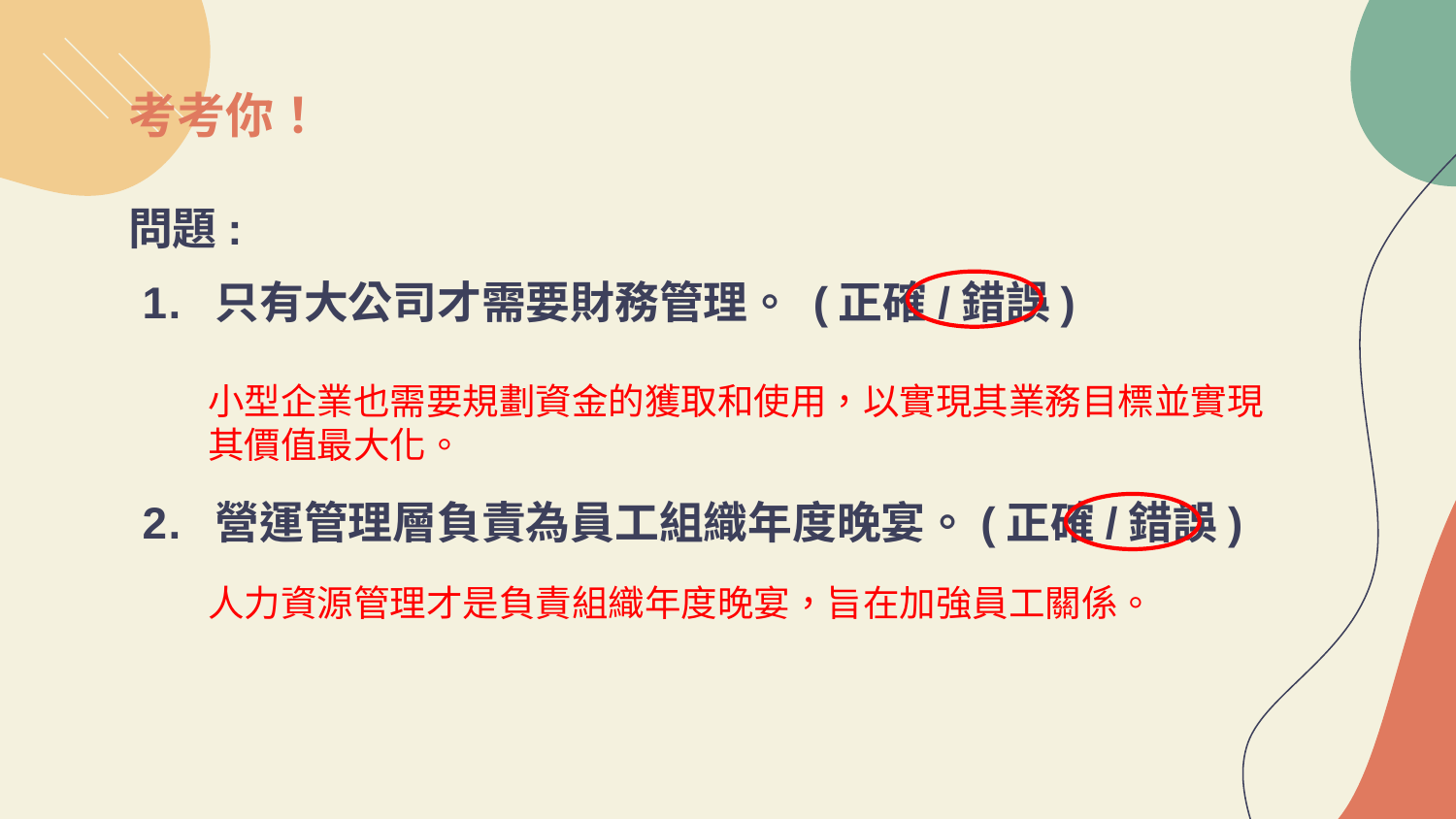

# 考考你！
問題:
只有大公司才需要財務管理。 (正確/錯誤)

營運管理層負責為員工組織年度晚宴。(正確/錯誤)

小型企業也需要規劃資金的獲取和使用，以實現其業務目標並實現其價值最大化。

人力資源管理才是負責組織年度晚宴，旨在加強員工關係。